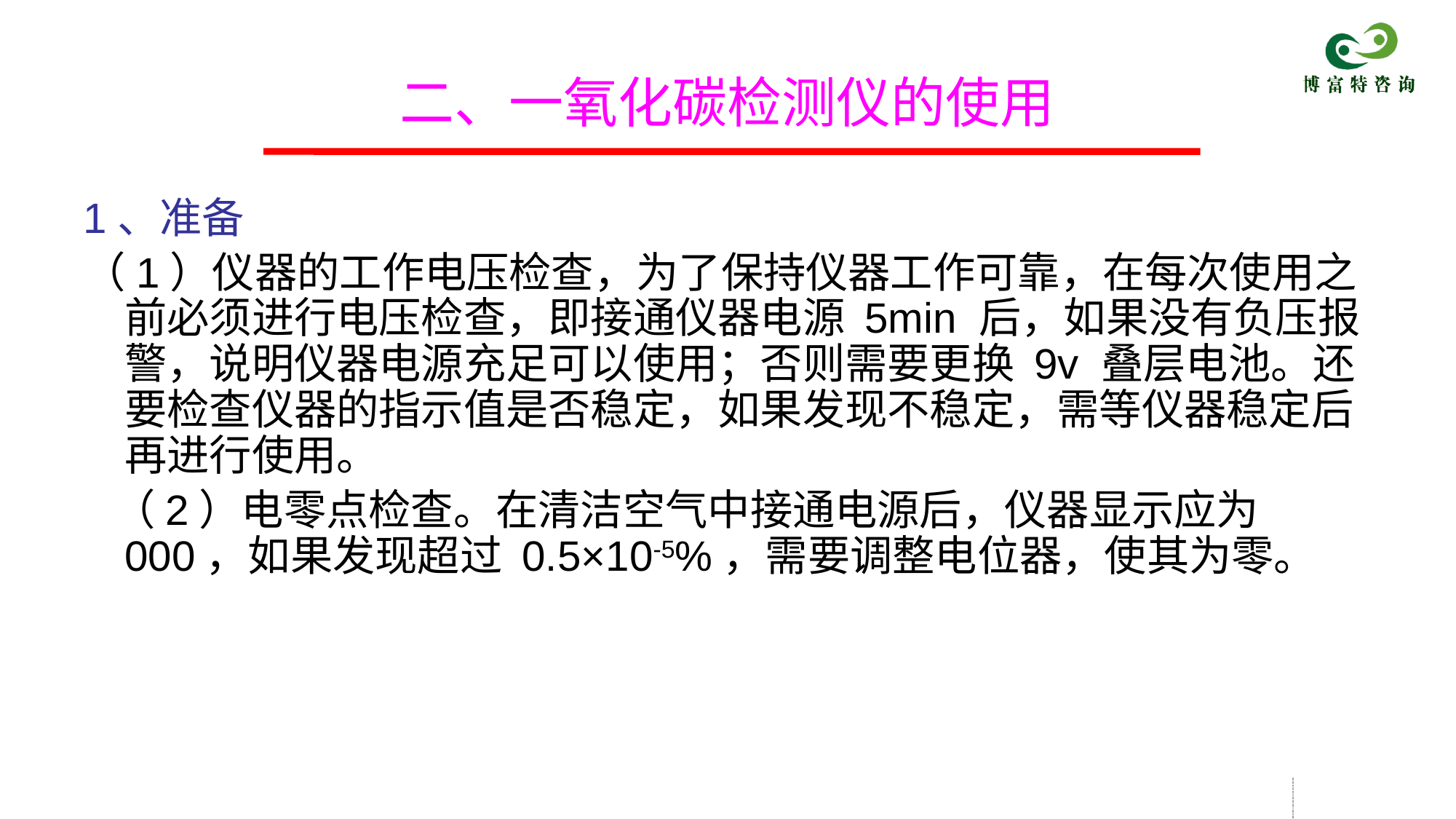

# 二、一氧化碳检测仪的使用

1、准备
（1）仪器的工作电压检查，为了保持仪器工作可靠，在每次使用之前必须进行电压检查，即接通仪器电源 5min 后，如果没有负压报警，说明仪器电源充足可以使用；否则需要更换 9v 叠层电池。还要检查仪器的指示值是否稳定，如果发现不稳定，需等仪器稳定后再进行使用。
  （2）电零点检查。在清洁空气中接通电源后，仪器显示应为 000，如果发现超过 0.5×10-5%，需要调整电位器，使其为零。
晨苔捣考磺双际燕澎苇嘘惩婚芬型囤可渺赛树倒键蒸霖奇湃喷薪狗蚊彬妙煤矿瓦斯检查工安全操作与现场急救煤矿瓦斯检查工安全操作与现场急救